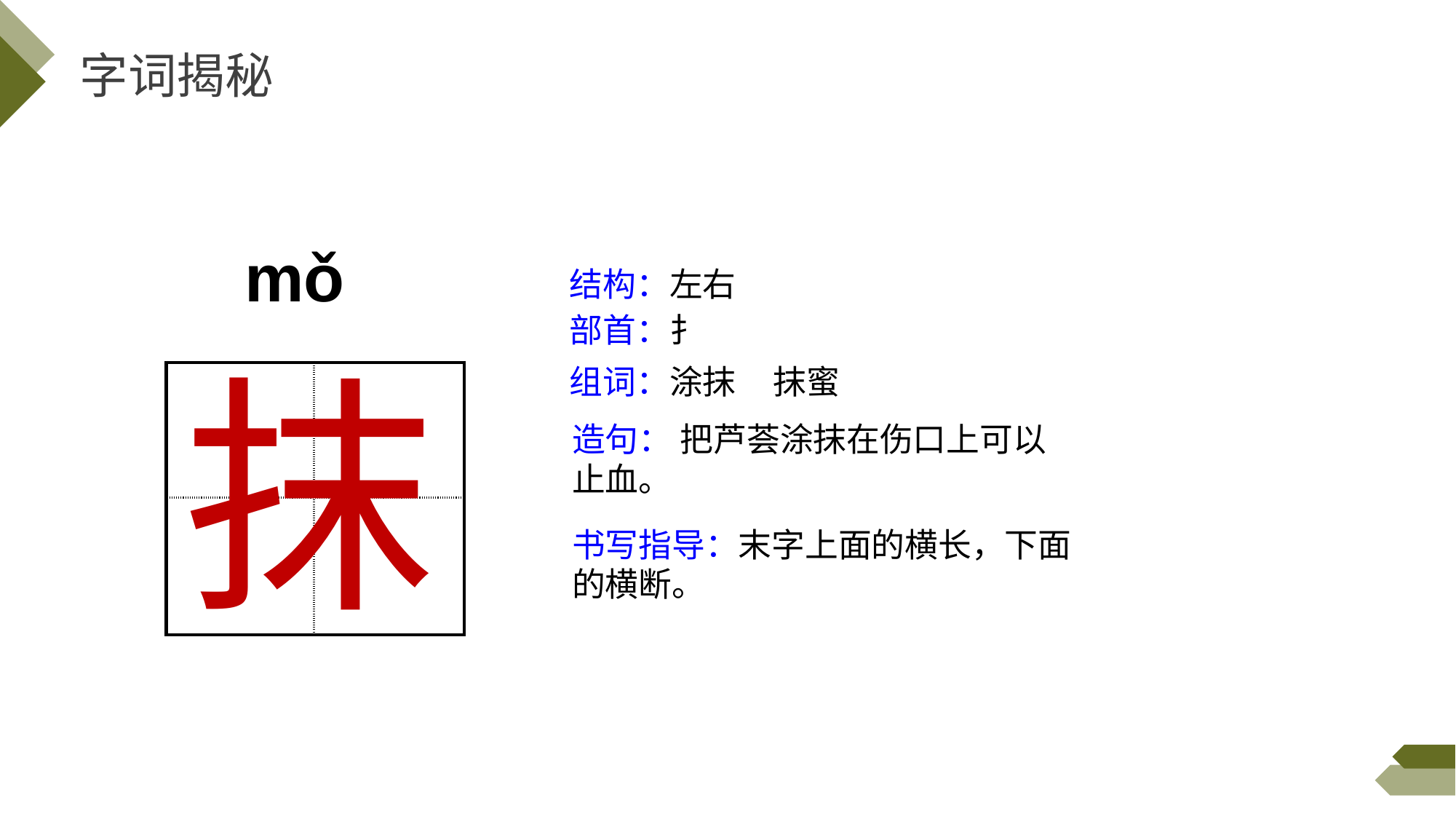

字词揭秘
mǒ
结构：左右
部首：扌
抹
组词：涂抹     抹蜜
|  |  |
| --- | --- |
|  |  |
造句： 把芦荟涂抹在伤口上可以止血。

书写指导：末字上面的横长，下面的横断。